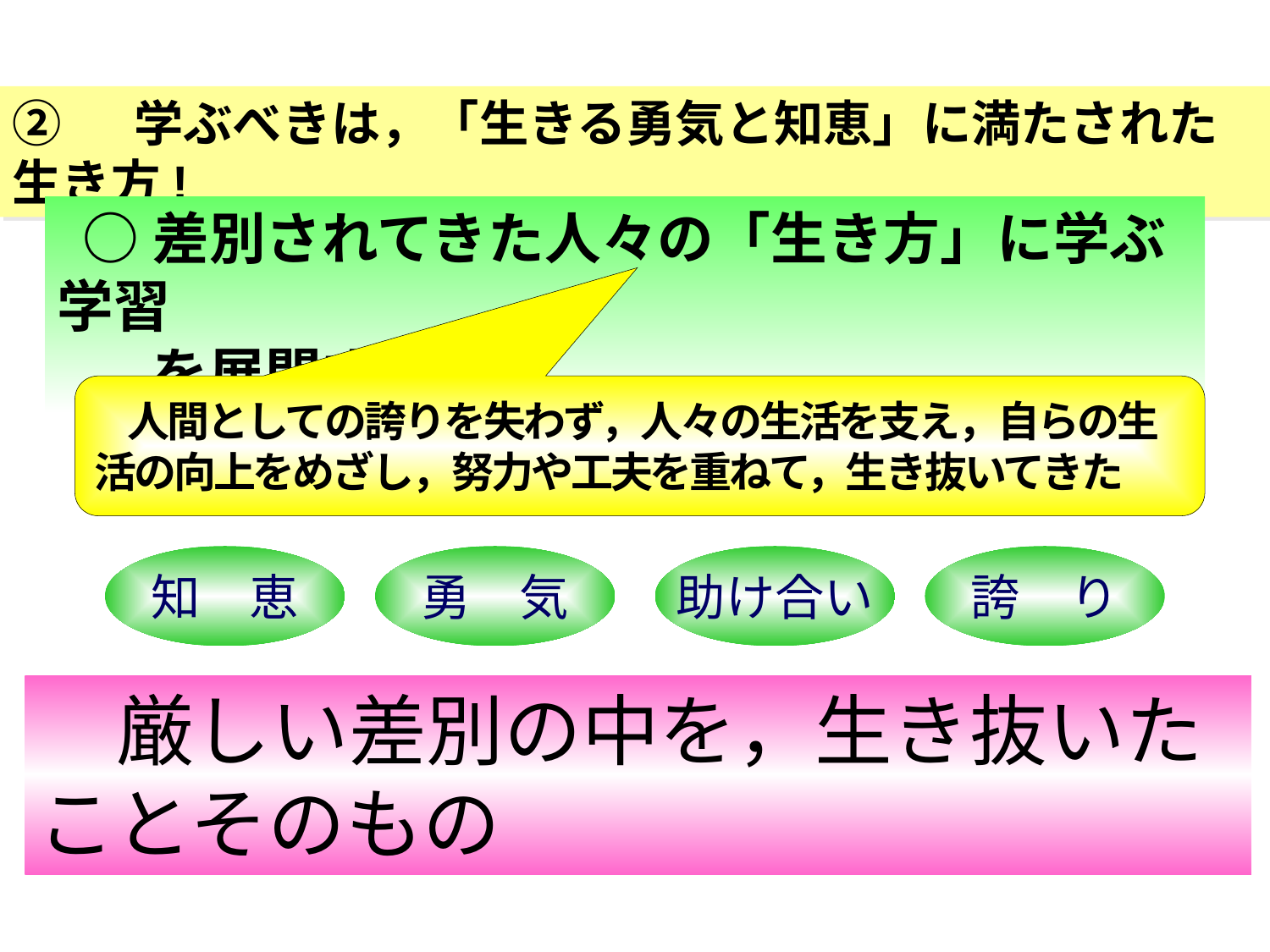

② 　学ぶべきは，「生きる勇気と知恵」に満たされた生き方!
○差別されてきた人々の「生き方」に学ぶ学習
　 を展開する
   人間としての誇りを失わず，人々の生活を支え，自らの生活の向上をめざし，努力や工夫を重ねて，生き抜いてきた
知　恵
勇　気
助け合い
誇　り
  厳しい差別の中を，生き抜いたことそのもの